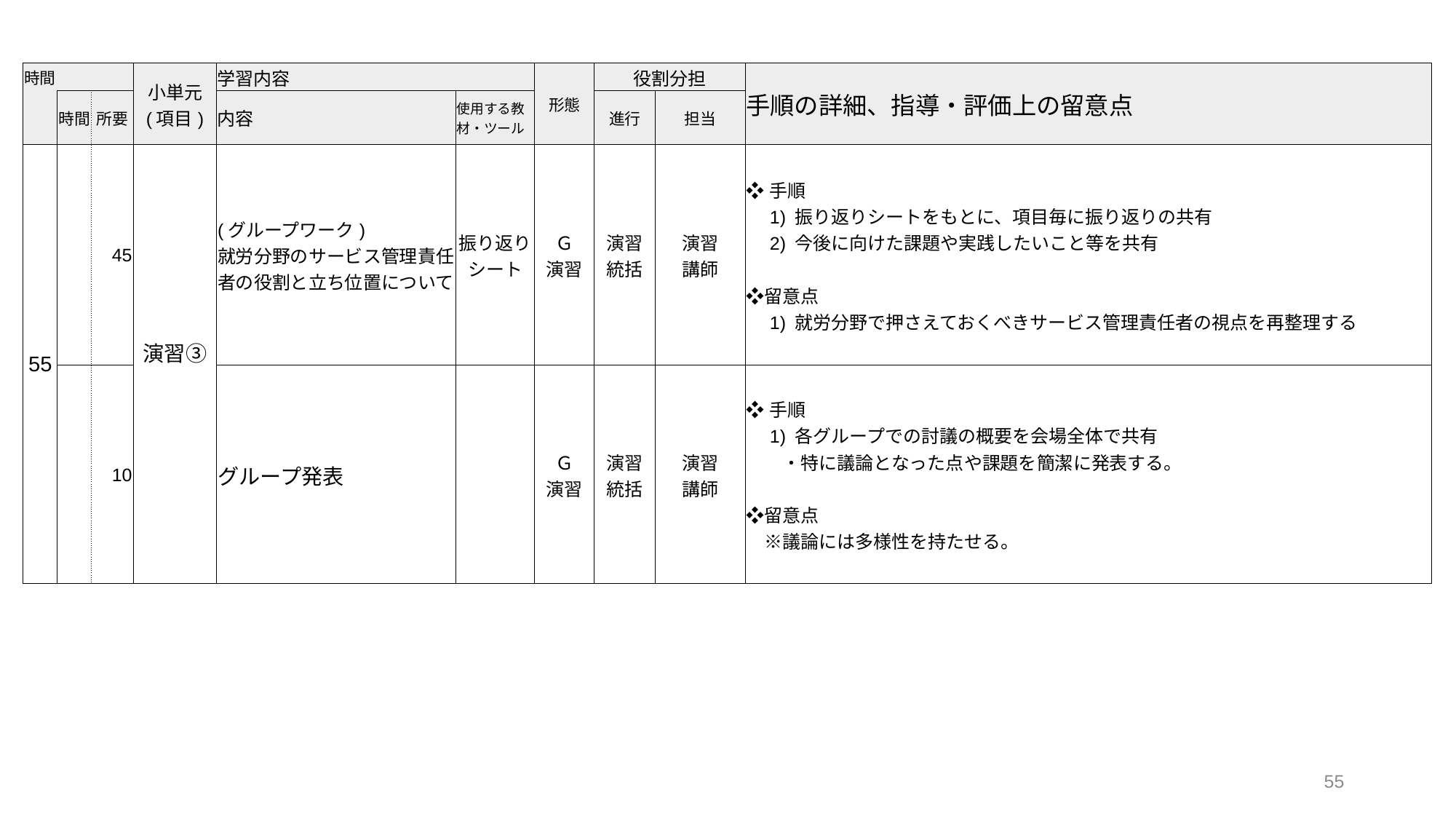

| 時間 |  |  | 小単元 (項目) | 学習内容 |  | 形態 | 役割分担 |  | 手順の詳細、指導・評価上の留意点 |
| --- | --- | --- | --- | --- | --- | --- | --- | --- | --- |
|  | 時間 | 所要 |  | 内容 | 使用する教材・ツール |  | 進行 | 担当 |  |
| 55 |  | 45 | 演習③ | (グループワーク) 就労分野のサービス管理責任者の役割と立ち位置について | 振り返りシート | Ｇ 演習 | 演習 統括 | 演習 講師 | ❖手順 　1) 振り返りシートをもとに、項目毎に振り返りの共有 　2) 今後に向けた課題や実践したいこと等を共有 ❖留意点 　1) 就労分野で押さえておくべきサービス管理責任者の視点を再整理する |
|  |  | 10 |  | グループ発表 |  | Ｇ 演習 | 演習 統括 | 演習 講師 | ❖手順 　1) 各グループでの討議の概要を会場全体で共有 　　・特に議論となった点や課題を簡潔に発表する。 ❖留意点 　※議論には多様性を持たせる。 |
55